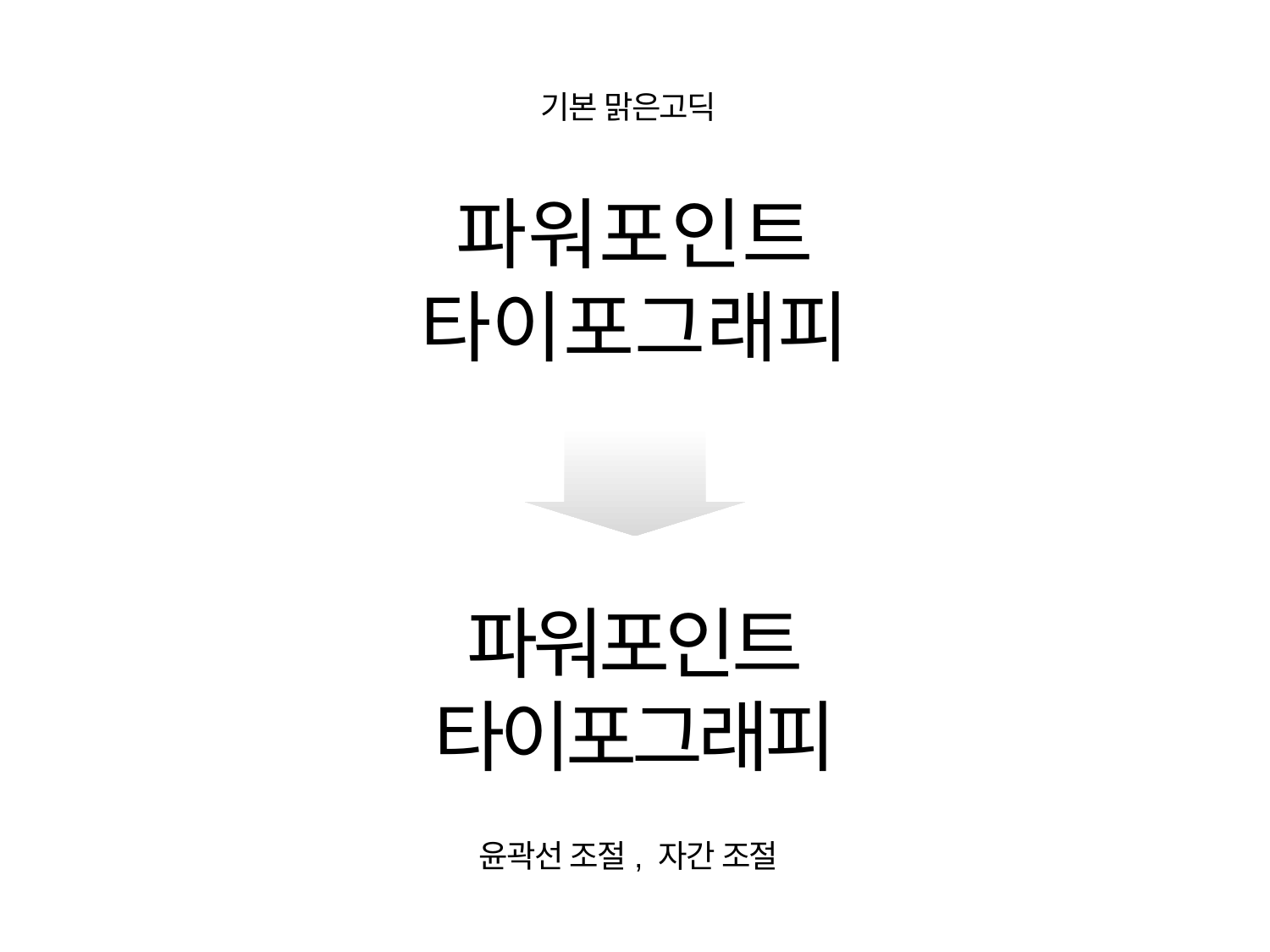

기본 맑은고딕
# 파워포인트 타이포그래피

파워포인트
타이포그래피
윤곽선 조절, 자간 조절